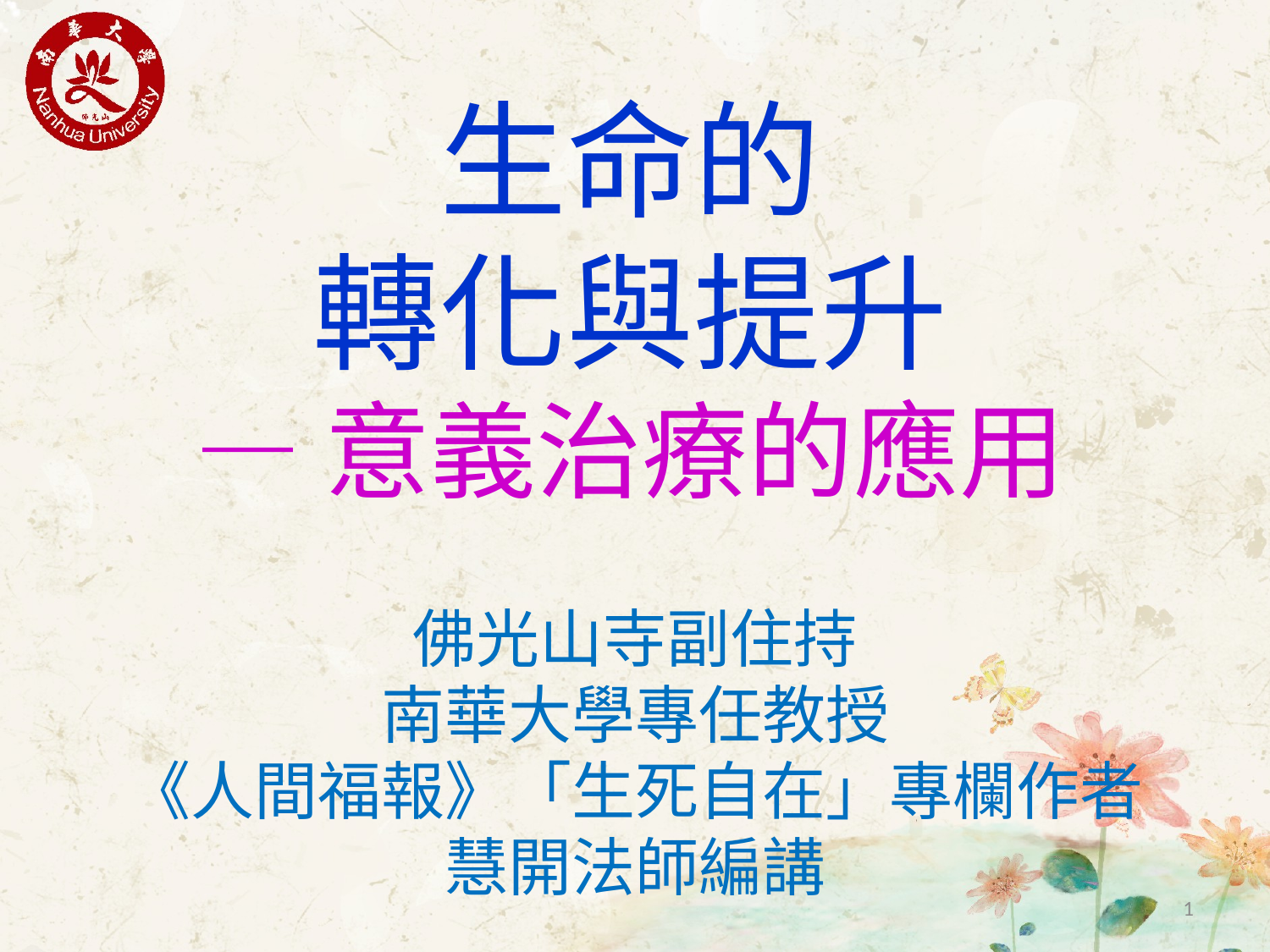

生命的
轉化與提升
— 意義治療的應用
佛光山寺副住持
南華大學專任教授
《人間福報》「生死自在」專欄作者
慧開法師編講
1